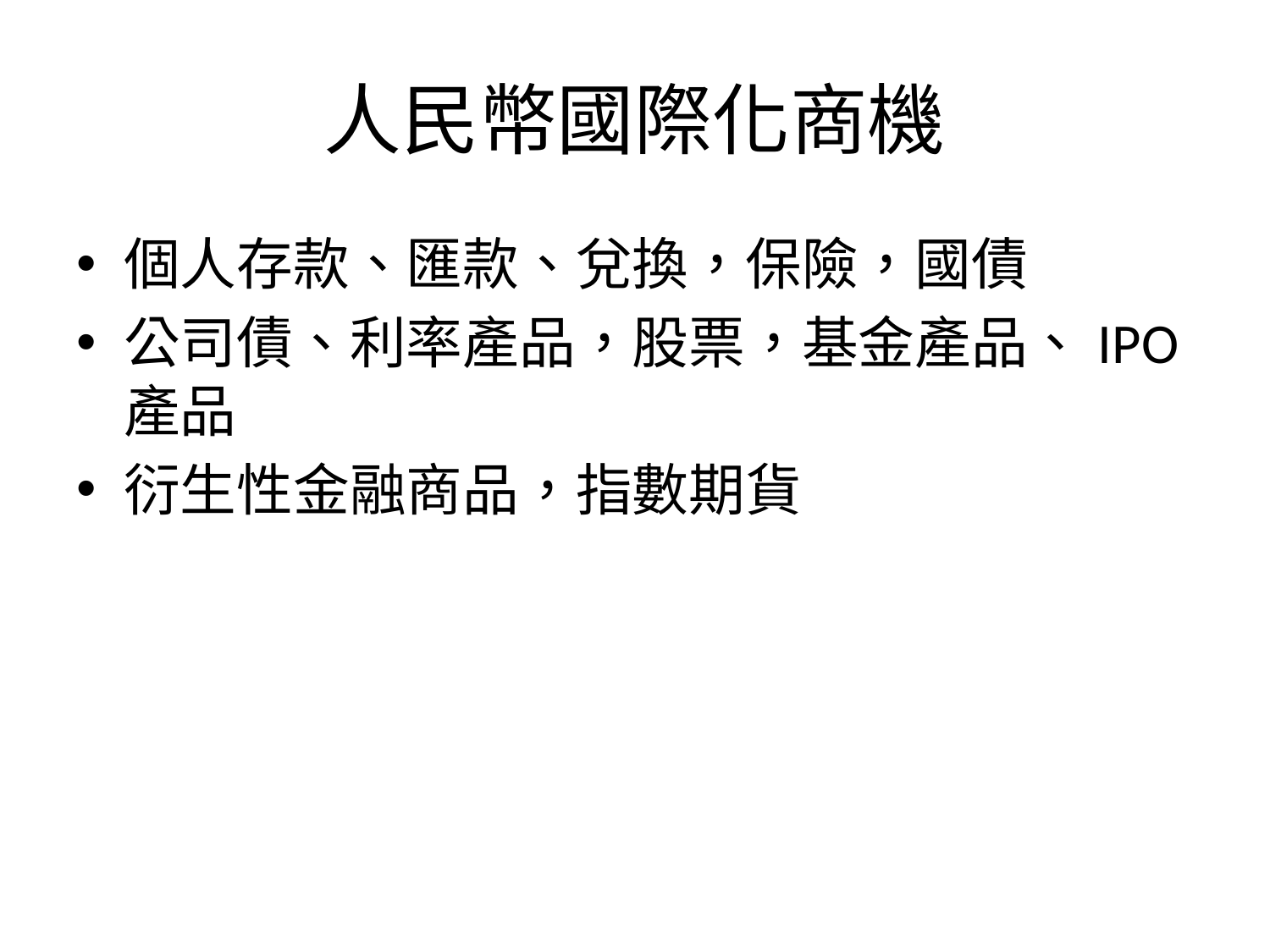

# 人民幣國際化商機
個人存款、匯款、兌換，保險，國債
公司債、利率產品，股票，基金產品、IPO產品
衍生性金融商品，指數期貨